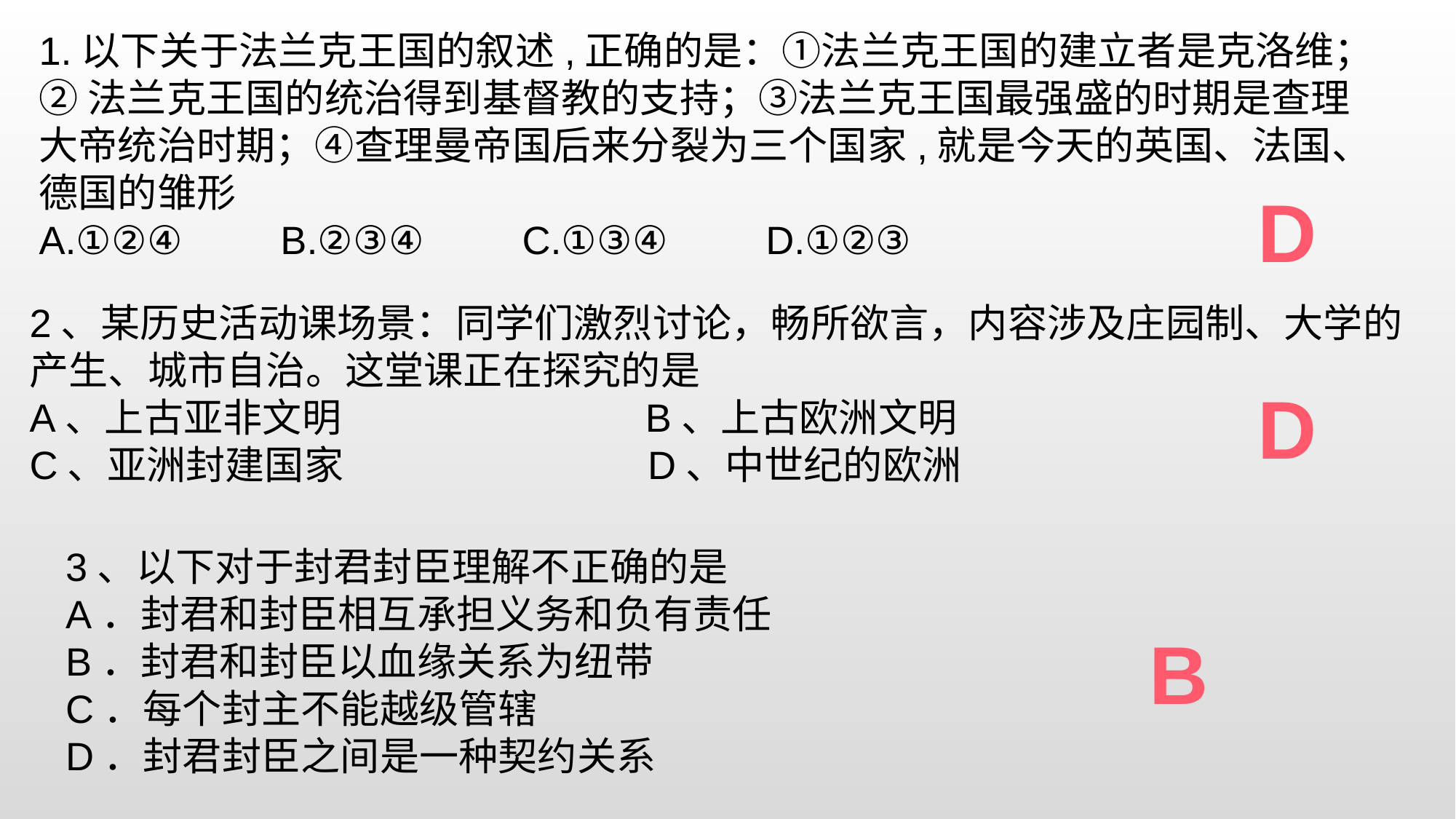

1.以下关于法兰克王国的叙述,正确的是：①法兰克王国的建立者是克洛维；
②法兰克王国的统治得到基督教的支持；③法兰克王国最强盛的时期是查理
大帝统治时期；④查理曼帝国后来分裂为三个国家,就是今天的英国、法国、
德国的雏形
A.①②④　　B.②③④　　C.①③④　　D.①②③

D
2、某历史活动课场景：同学们激烈讨论，畅所欲言，内容涉及庄园制、大学的产生、城市自治。这堂课正在探究的是
A、上古亚非文明                                 B、上古欧洲文明
C、亚洲封建国家                                 D、中世纪的欧洲

D
3、以下对于封君封臣理解不正确的是
A．封君和封臣相互承担义务和负有责任
B．封君和封臣以血缘关系为纽带
C．每个封主不能越级管辖
D．封君封臣之间是一种契约关系
B